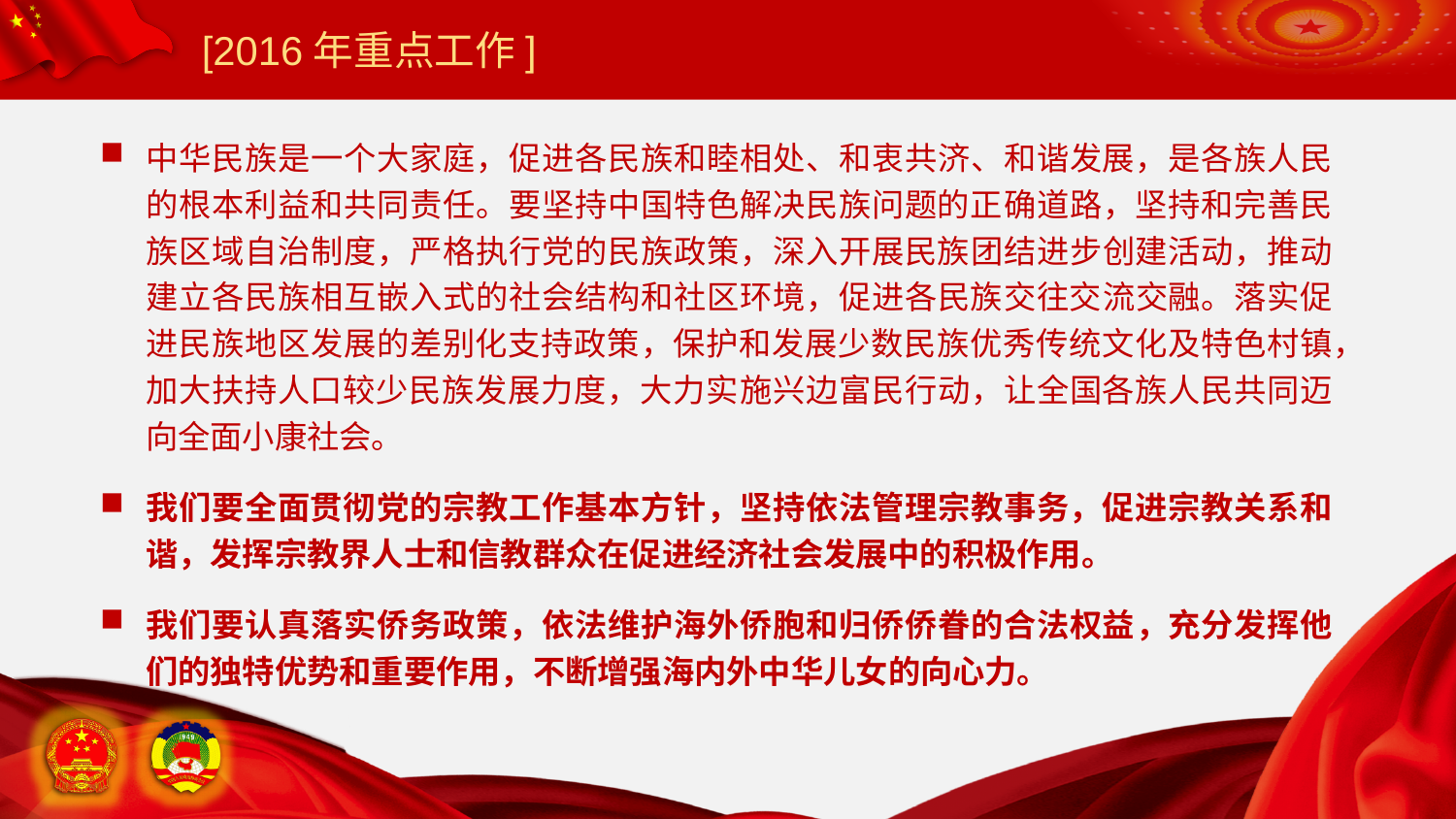

中华民族是一个大家庭，促进各民族和睦相处、和衷共济、和谐发展，是各族人民的根本利益和共同责任。要坚持中国特色解决民族问题的正确道路，坚持和完善民族区域自治制度，严格执行党的民族政策，深入开展民族团结进步创建活动，推动建立各民族相互嵌入式的社会结构和社区环境，促进各民族交往交流交融。落实促进民族地区发展的差别化支持政策，保护和发展少数民族优秀传统文化及特色村镇，加大扶持人口较少民族发展力度，大力实施兴边富民行动，让全国各族人民共同迈向全面小康社会。
我们要全面贯彻党的宗教工作基本方针，坚持依法管理宗教事务，促进宗教关系和谐，发挥宗教界人士和信教群众在促进经济社会发展中的积极作用。
我们要认真落实侨务政策，依法维护海外侨胞和归侨侨眷的合法权益，充分发挥他们的独特优势和重要作用，不断增强海内外中华儿女的向心力。